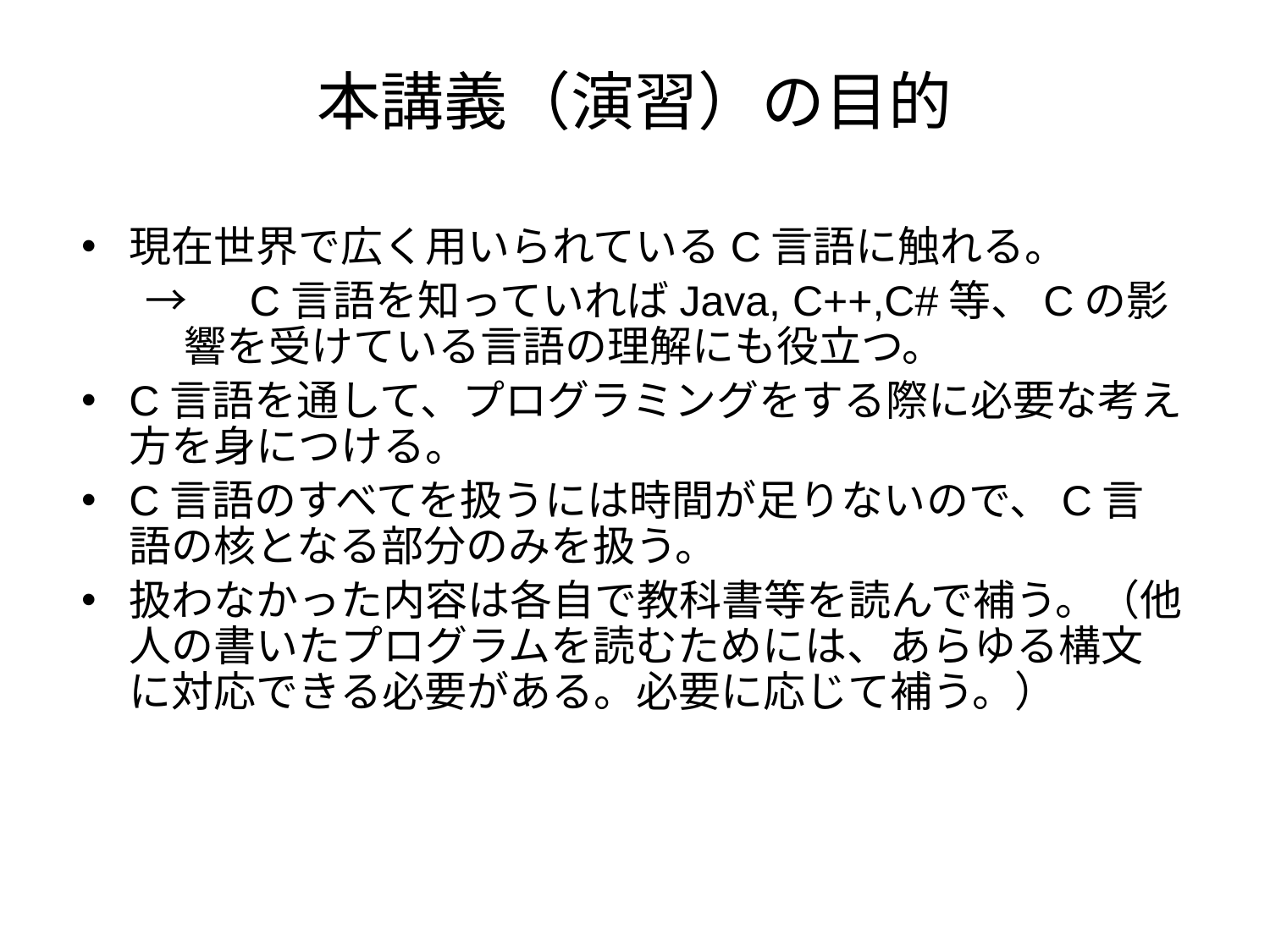

# 本講義（演習）の目的
現在世界で広く用いられているC言語に触れる。
→　C言語を知っていればJava, C++,C#等、Cの影響を受けている言語の理解にも役立つ。
C言語を通して、プログラミングをする際に必要な考え方を身につける。
C言語のすべてを扱うには時間が足りないので、C言語の核となる部分のみを扱う。
扱わなかった内容は各自で教科書等を読んで補う。（他人の書いたプログラムを読むためには、あらゆる構文に対応できる必要がある。必要に応じて補う。）